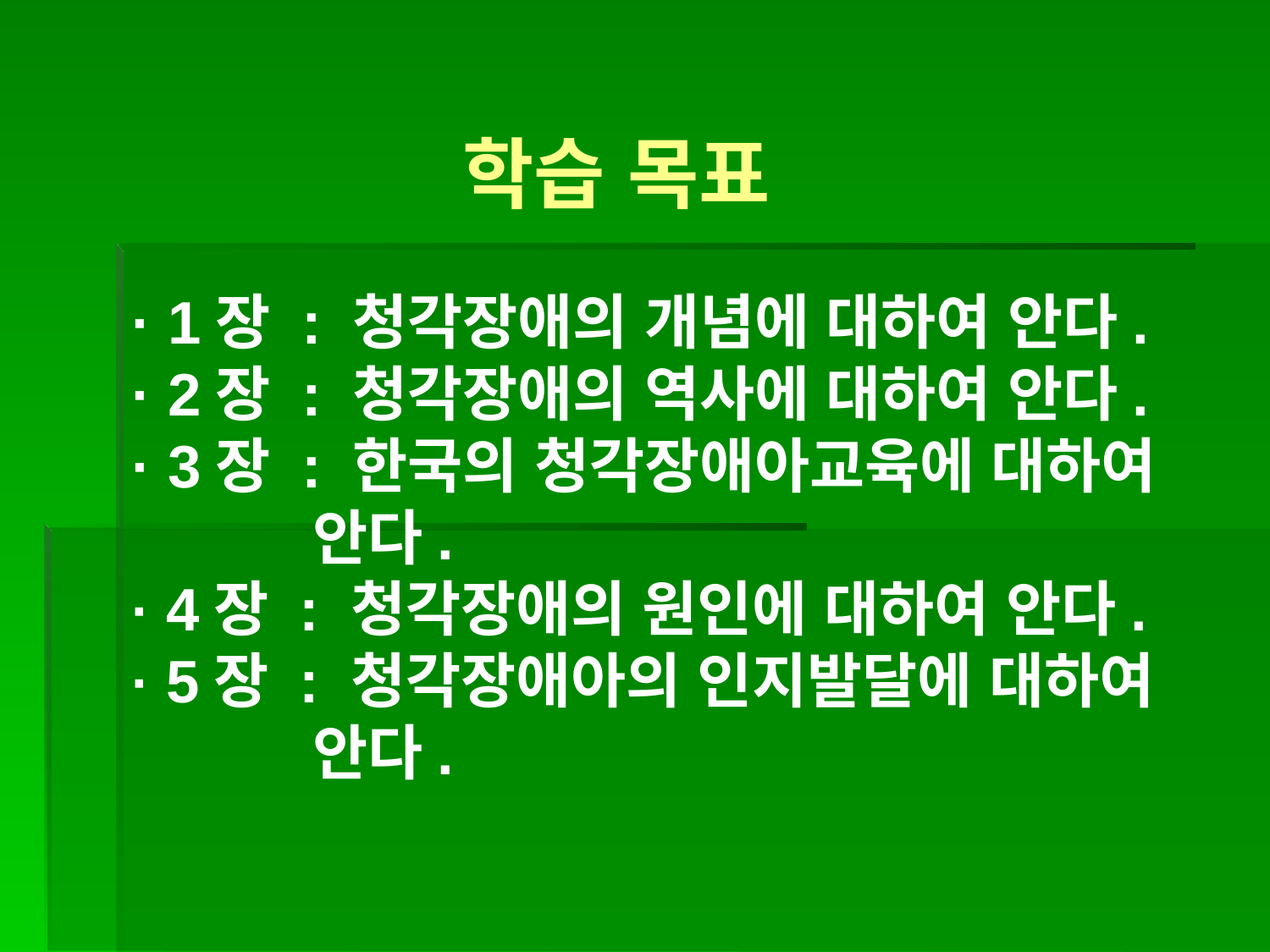

학습 목표
· 1장 : 청각장애의 개념에 대하여 안다.
· 2장 : 청각장애의 역사에 대하여 안다.
· 3장 : 한국의 청각장애아교육에 대하여
          안다.
· 4장 : 청각장애의 원인에 대하여 안다.
· 5장 : 청각장애아의 인지발달에 대하여
          안다.